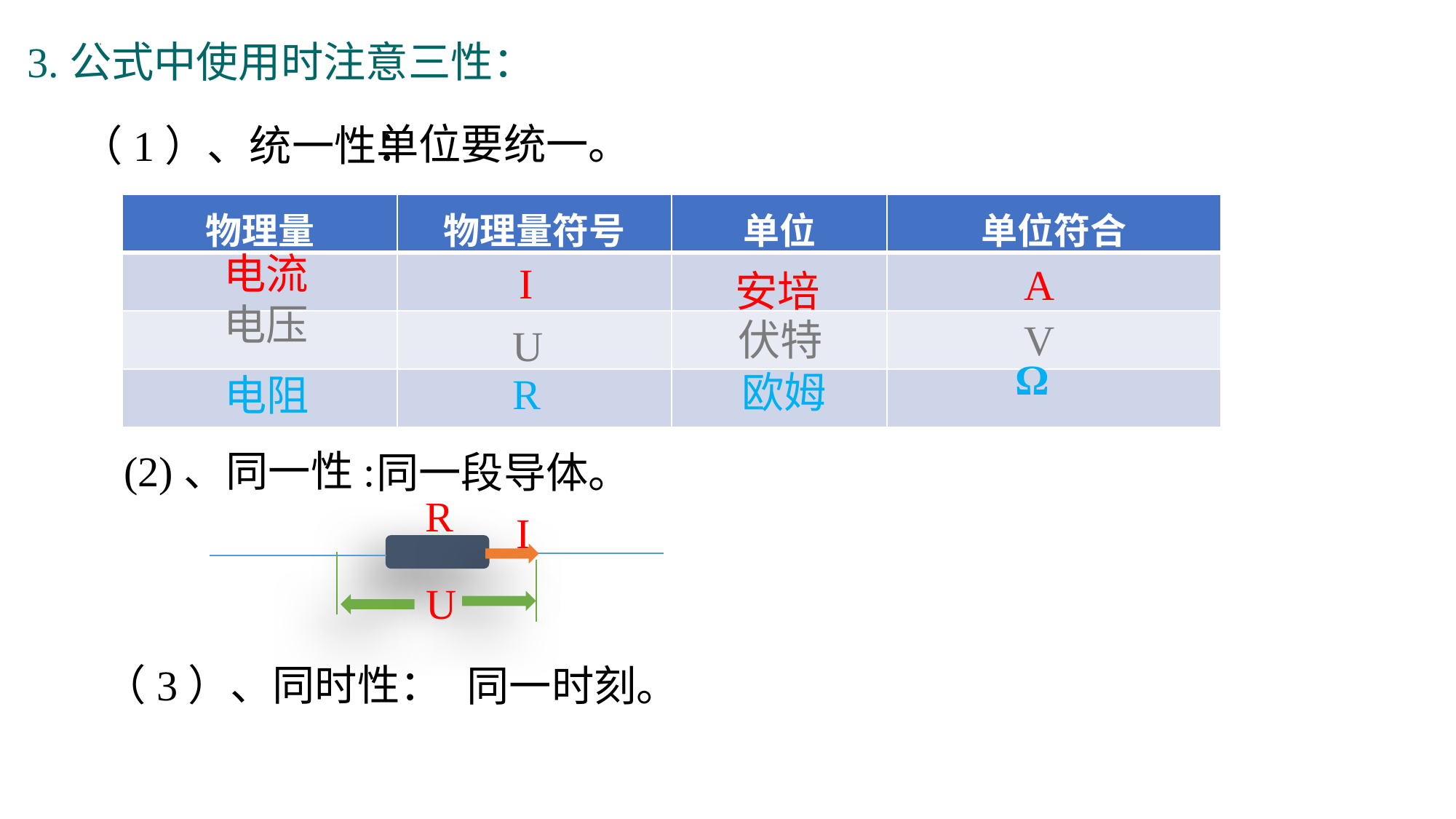

3.公式中使用时注意三性：
单位要统一。
（1）、统一性：
| 物理量 | 物理量符号 | 单位 | 单位符合 |
| --- | --- | --- | --- |
|  |  |  |  |
|  |  |  |  |
|  |  |  |  |
（1）、单位统一性
电流
I
A
安培
电压
V
伏特
U
Ω
欧姆
R
电阻
(2)、同一性:
同一段导体。
R
I

U

（3）、同时性：
同一时刻。